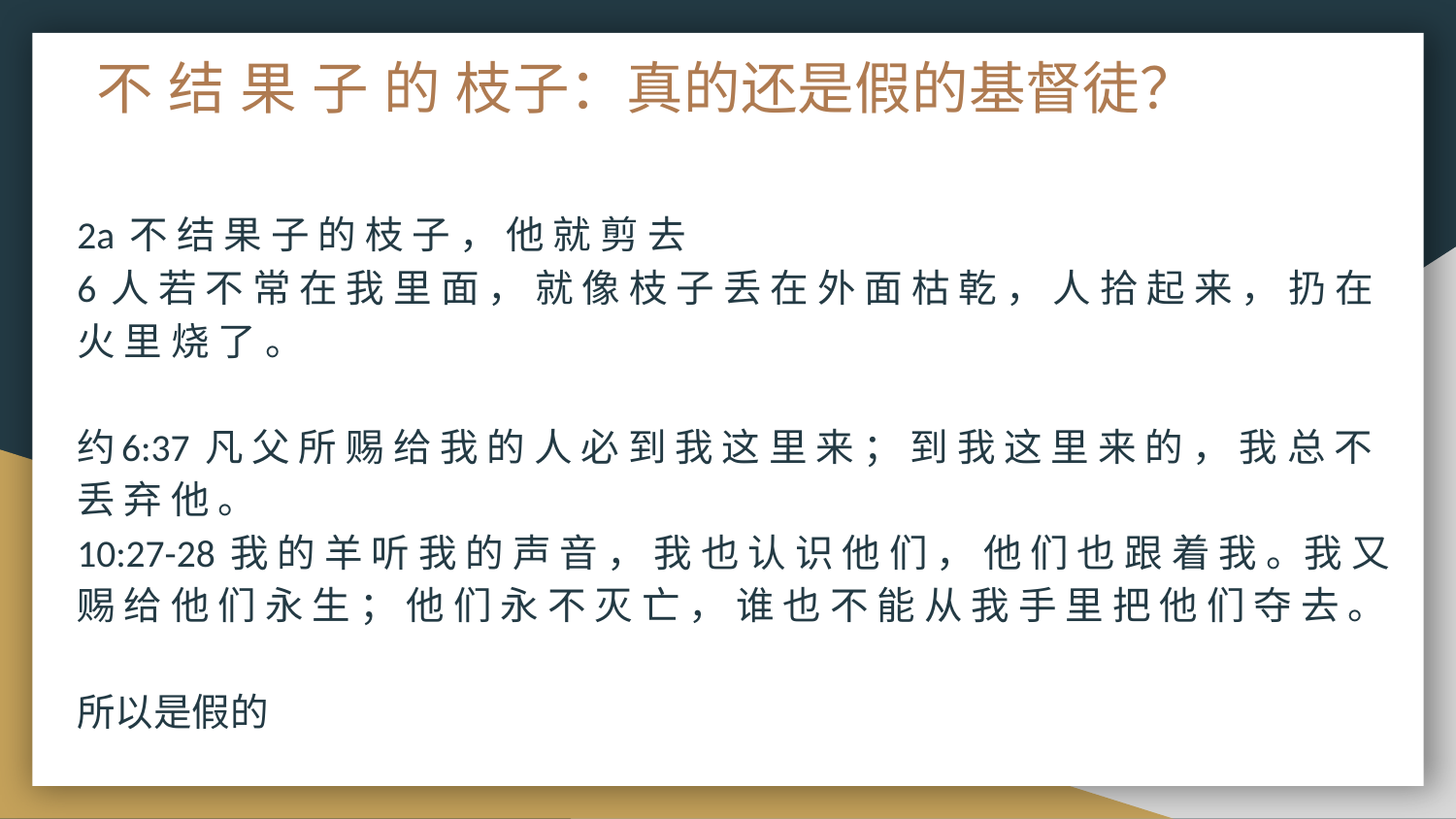

# 不 结 果 子 的 枝子：真的还是假的基督徒？
2a 不 结 果 子 的 枝 子 ， 他 就 剪 去
6 人 若 不 常 在 我 里 面 ， 就 像 枝 子 丢 在 外 面 枯 乾 ， 人 拾 起 来 ， 扔 在 火 里 烧 了 。

约6:37 凡 父 所 赐 给 我 的 人 必 到 我 这 里 来 ； 到 我 这 里 来 的 ， 我 总 不 丢 弃 他 。
10:27-28 我 的 羊 听 我 的 声 音 ， 我 也 认 识 他 们 ， 他 们 也 跟 着 我 。我 又 赐 给 他 们 永 生 ； 他 们 永 不 灭 亡 ， 谁 也 不 能 从 我 手 里 把 他 们 夺 去 。

所以是假的